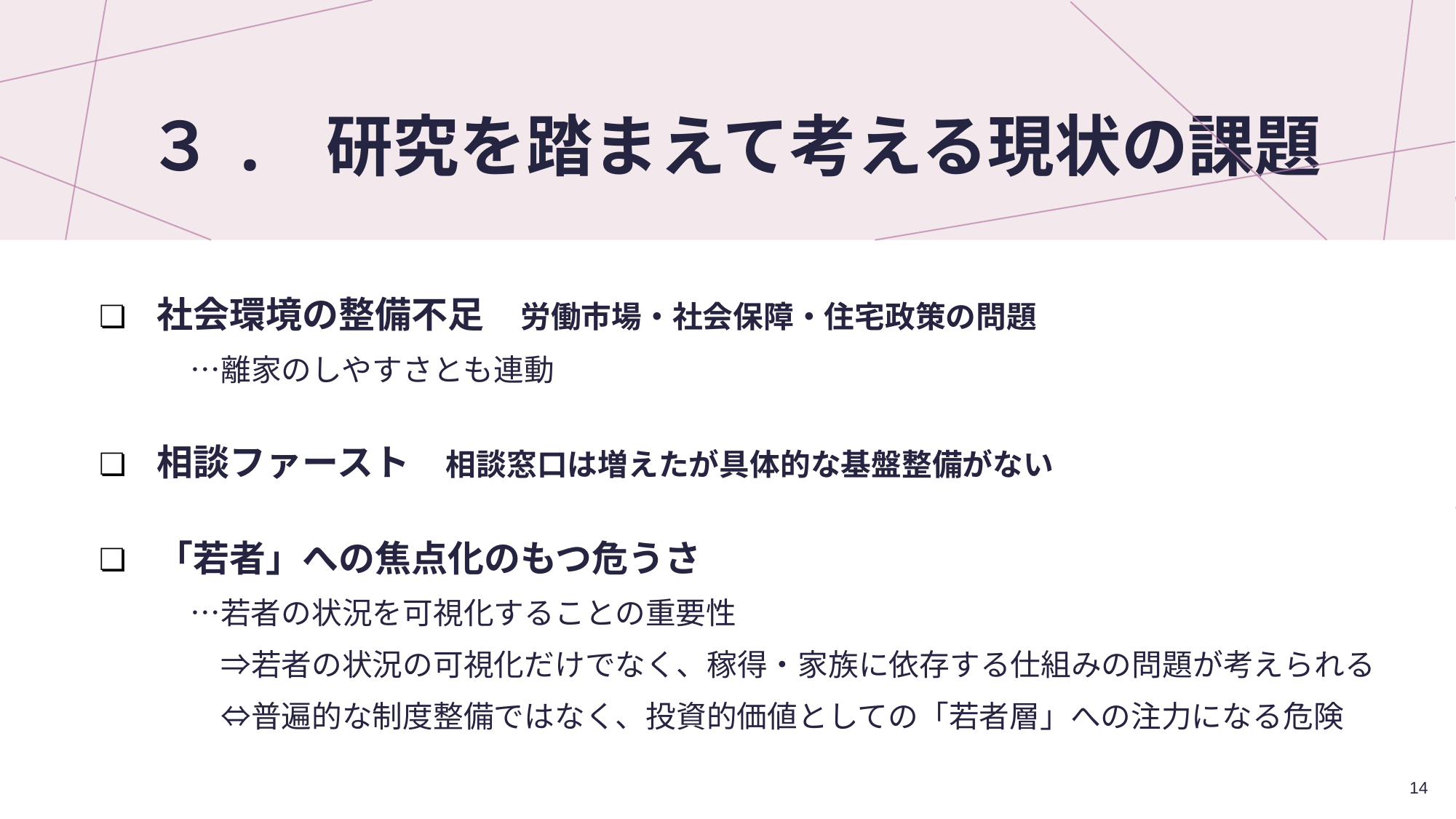

# ３. 研究を踏まえて考える現状の課題
　社会環境の整備不足　労働市場・社会保障・住宅政策の問題
　　　…離家のしやすさとも連動

　相談ファースト　相談窓口は増えたが具体的な基盤整備がない

　「若者」への焦点化のもつ危うさ
　　　…若者の状況を可視化することの重要性
　　　　⇒若者の状況の可視化だけでなく、稼得・家族に依存する仕組みの問題が考えられる
　　　　⇔普遍的な制度整備ではなく、投資的価値としての「若者層」への注力になる危険
14